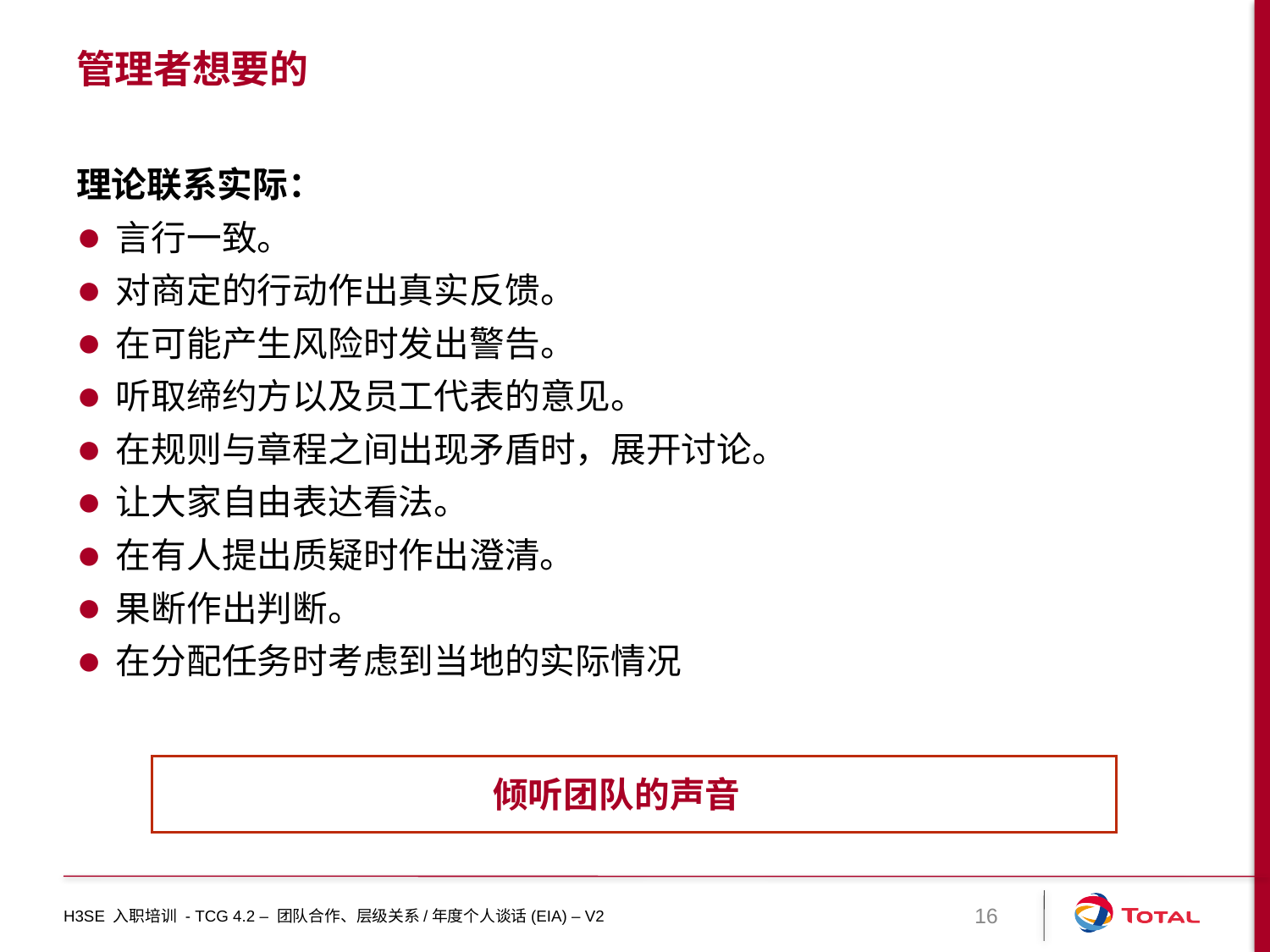

# 管理者想要的
理论联系实际：
言行一致。
对商定的行动作出真实反馈。
在可能产生风险时发出警告。
听取缔约方以及员工代表的意见。
在规则与章程之间出现矛盾时，展开讨论。
让大家自由表达看法。
在有人提出质疑时作出澄清。
果断作出判断。
在分配任务时考虑到当地的实际情况

倾听团队的声音

H3SE 入职培训 - TCG 4.2 – 团队合作、层级关系/年度个人谈话(EIA) – V2
16